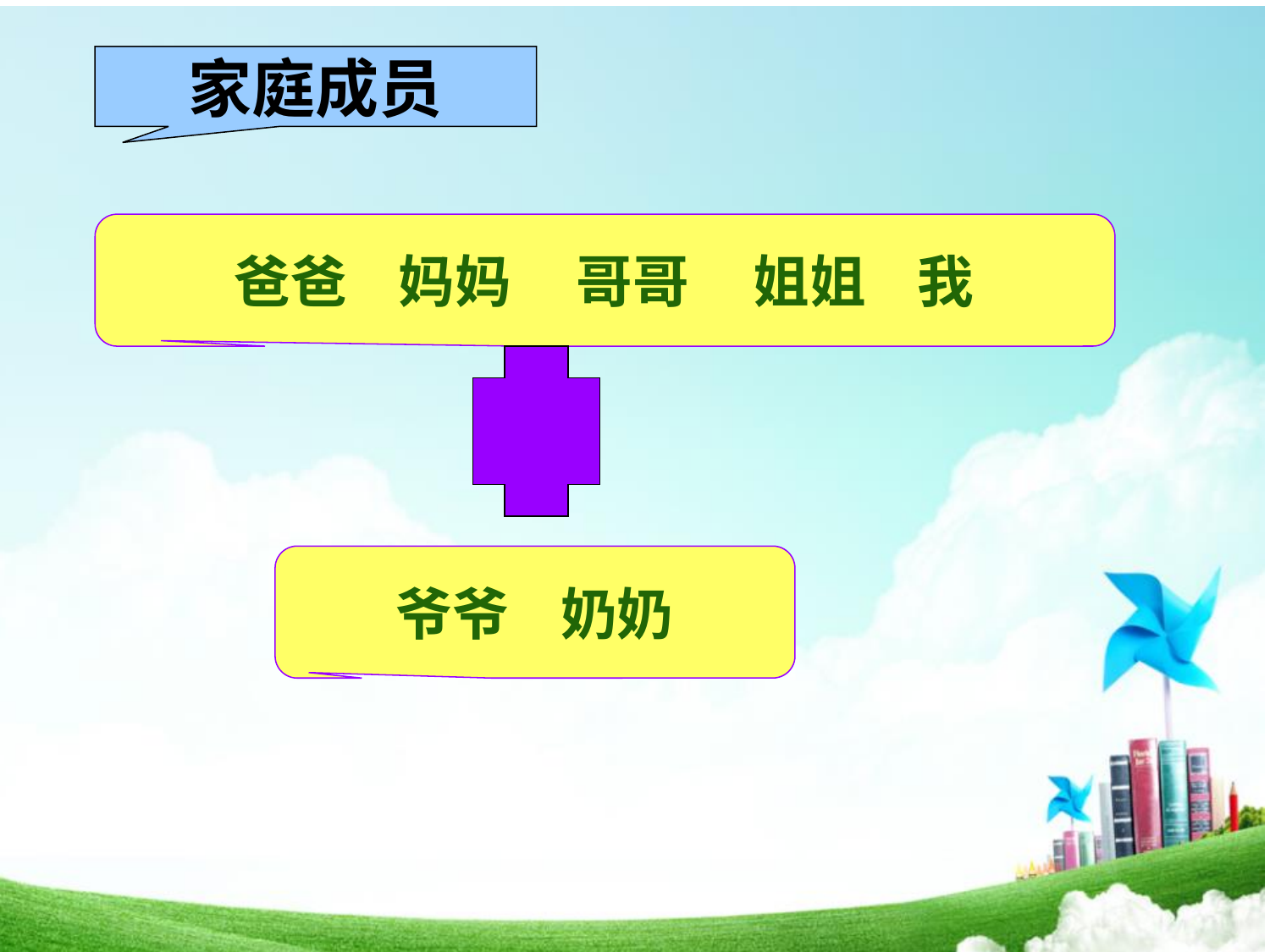

家庭成员
爸爸    妈妈     哥哥     姐姐    我

爷爷    奶奶